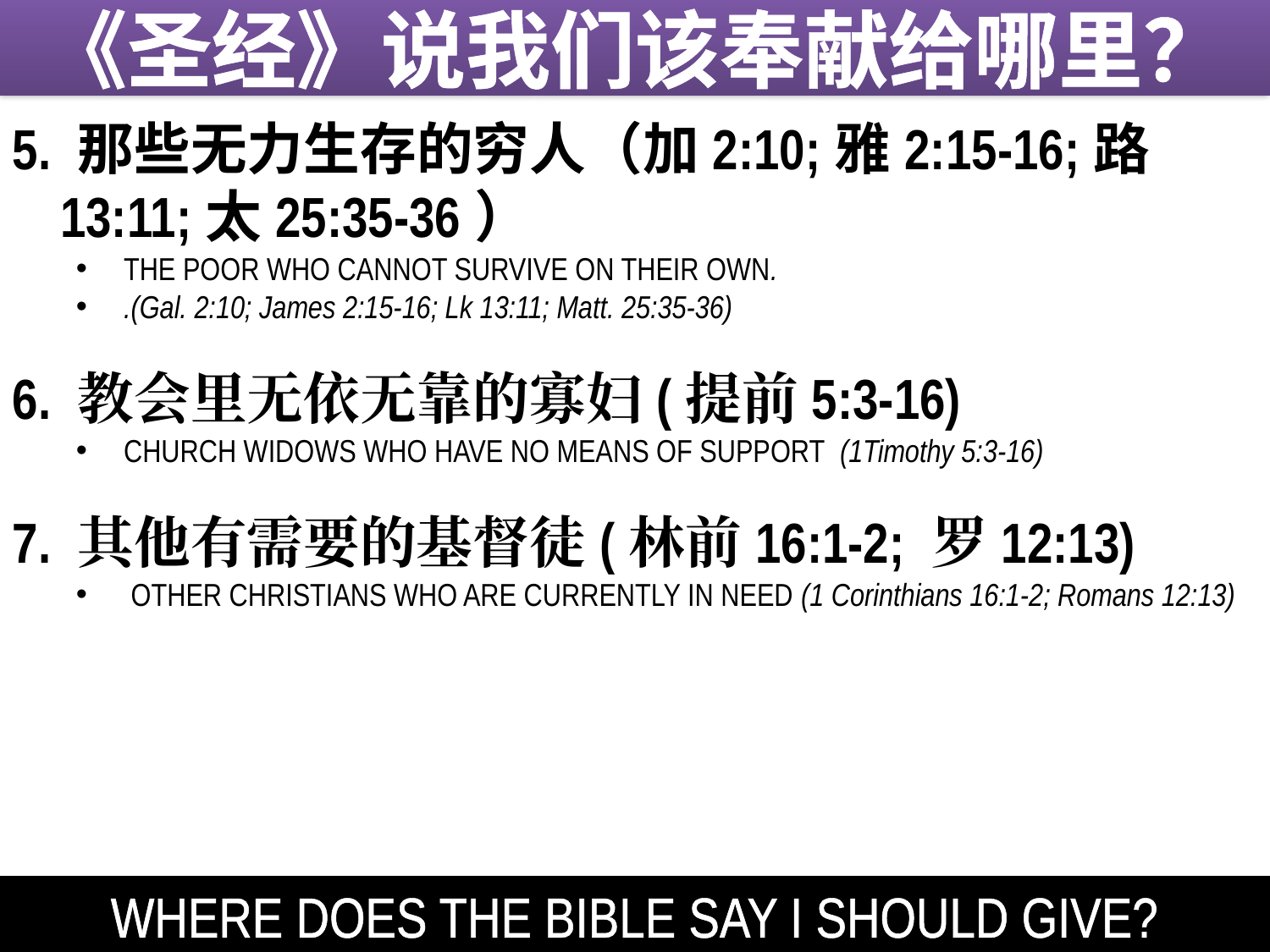

《圣经》说我们该奉献给哪里？
5. 那些无力生存的穷人（加2:10;雅2:15-16;路13:11;太25:35-36）
THE POOR WHO CANNOT SURVIVE ON THEIR OWN.
.(Gal. 2:10; James 2:15-16; Lk 13:11; Matt. 25:35-36)

6. 教会里无依无靠的寡妇(提前5:3-16)
CHURCH WIDOWS WHO HAVE NO MEANS OF SUPPORT  (1Timothy 5:3-16)

7. 其他有需要的基督徒(林前16:1-2; 罗12:13)
 OTHER CHRISTIANS WHO ARE CURRENTLY IN NEED (1 Corinthians 16:1-2; Romans 12:13)
WHERE DOES THE BIBLE SAY I SHOULD GIVE?